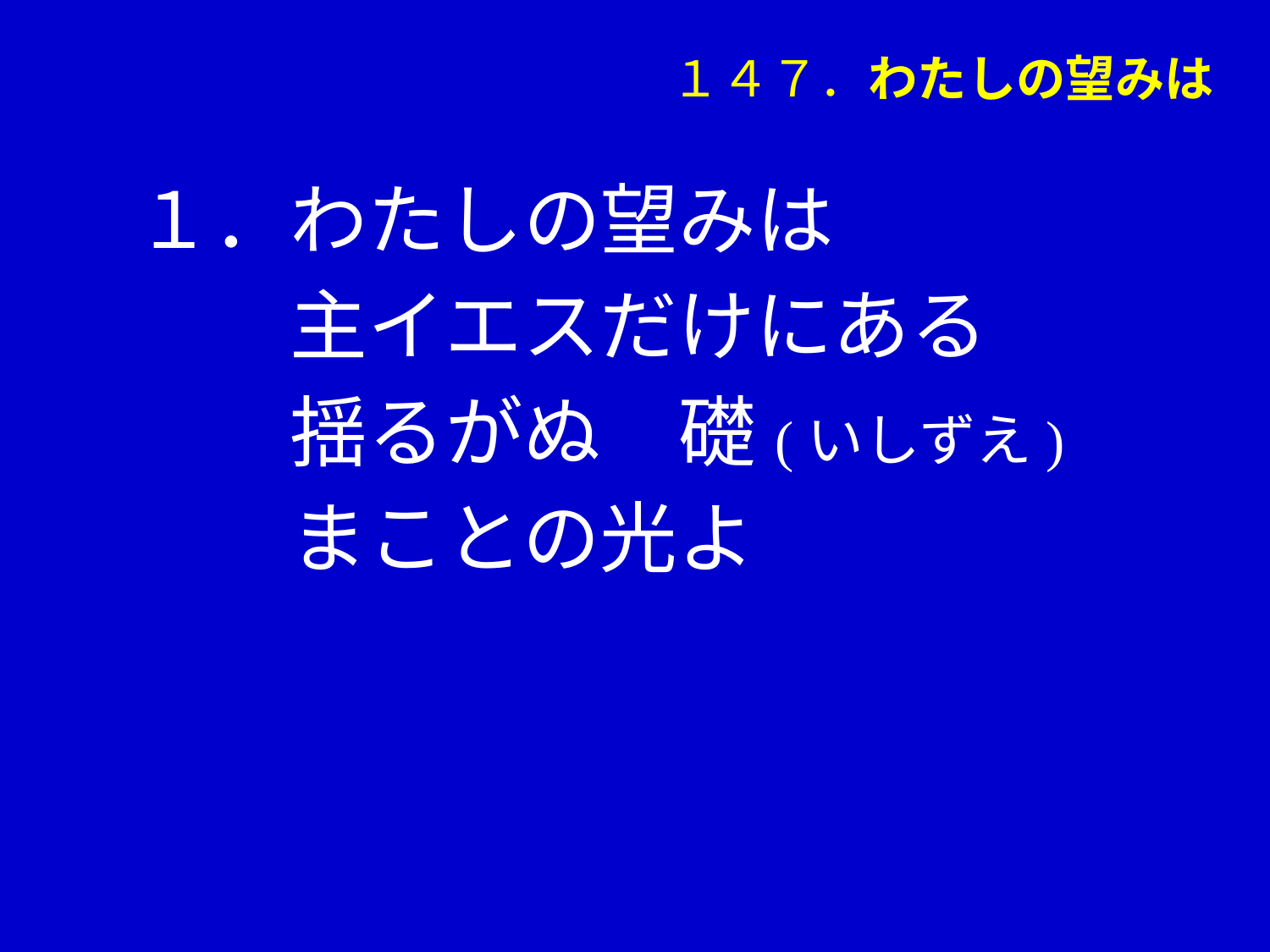

# １４７．わたしの望みは

　１．わたしの望みは
　　　主イエスだけにある
　　　揺るがぬ　礎(いしずえ)
　　　まことの光よ